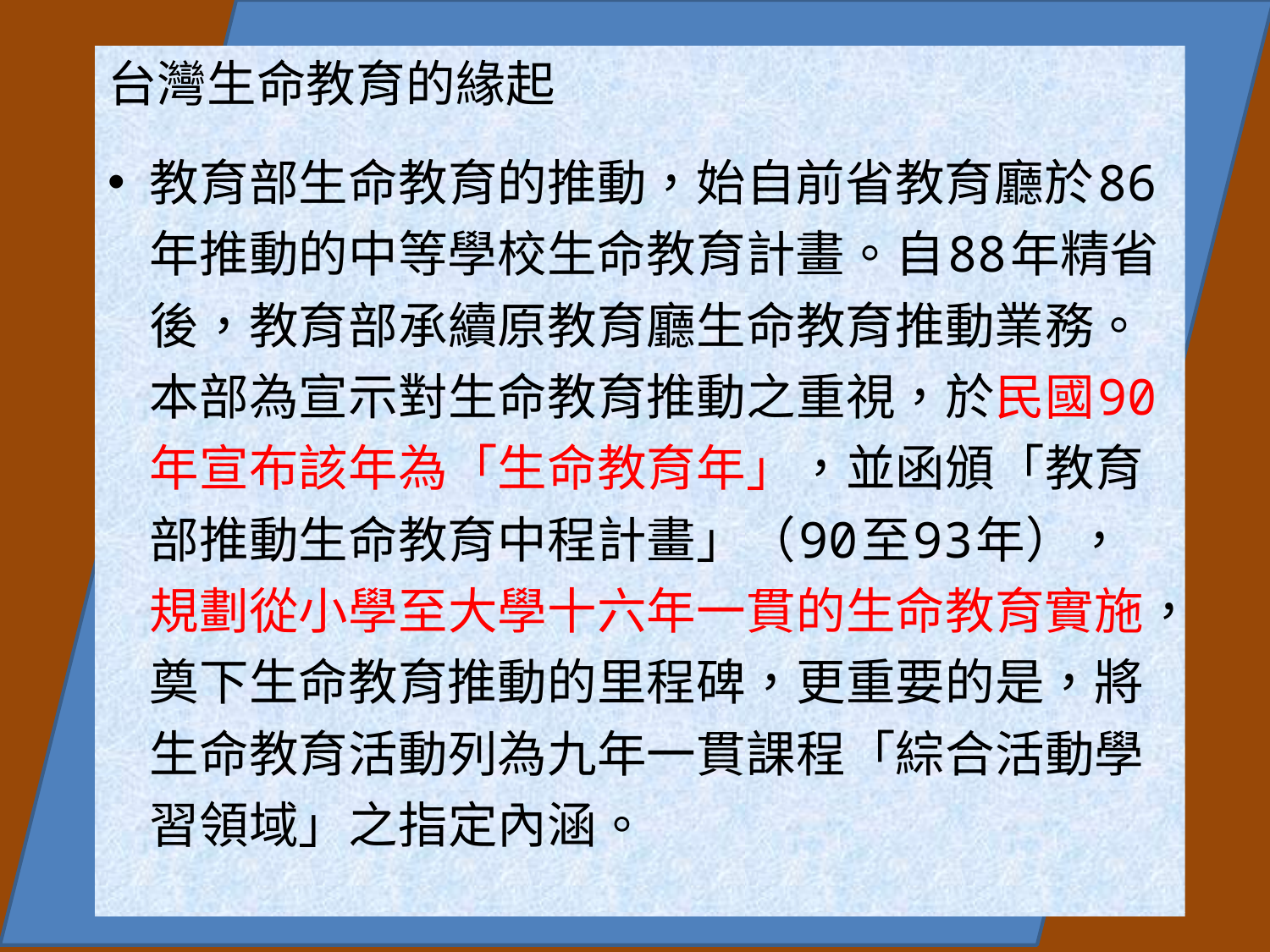

台灣生命教育的緣起

教育部生命教育的推動，始自前省教育廳於86年推動的中等學校生命教育計畫。自88年精省後，教育部承續原教育廳生命教育推動業務。本部為宣示對生命教育推動之重視，於民國90年宣布該年為「生命教育年」，並函頒「教育部推動生命教育中程計畫」（90至93年），規劃從小學至大學十六年一貫的生命教育實施，奠下生命教育推動的里程碑，更重要的是，將生命教育活動列為九年一貫課程「綜合活動學習領域」之指定內涵。